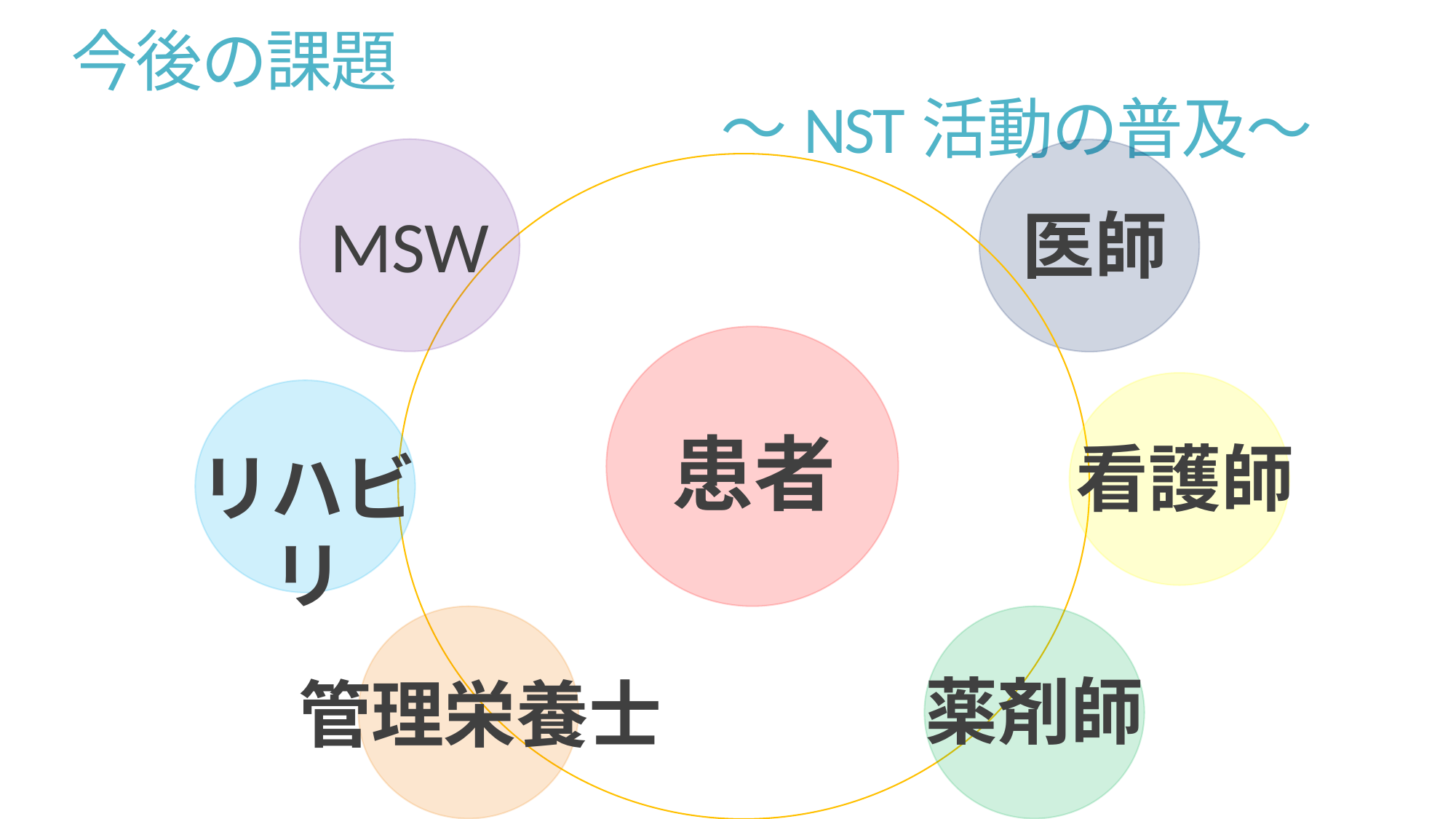

# 今後の課題　 　　　　　　　　　　～NST活動の普及～

MSW
医師

患者
看護師
リハビリ

薬剤師
管理栄養士